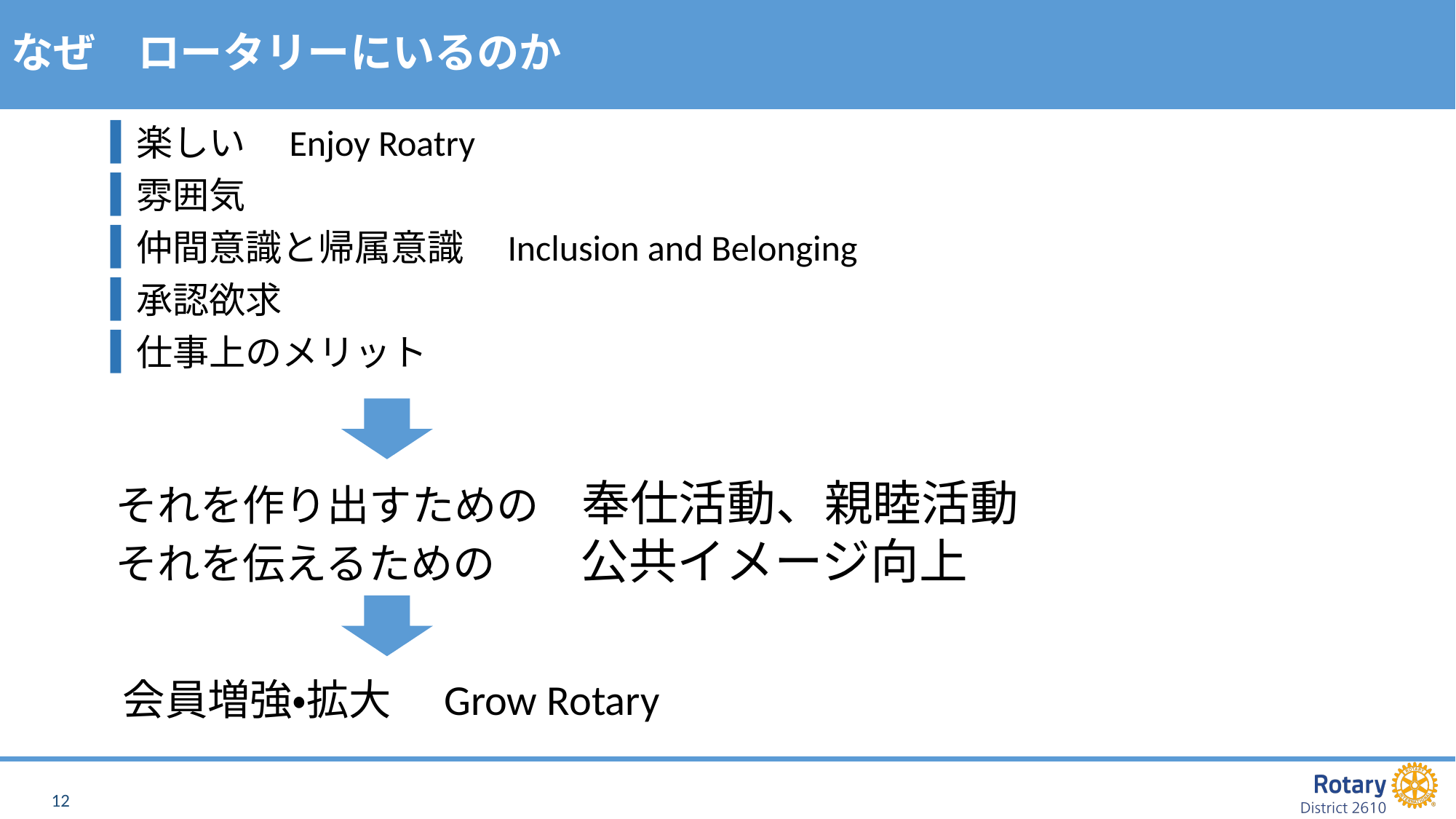

# なぜ　ロータリーにいるのか
楽しい　Enjoy Roatry
雰囲気
仲間意識と帰属意識　Inclusion and Belonging
承認欲求
仕事上のメリット

それを作り出すための　奉仕活動、親睦活動
それを伝えるための　　公共イメージ向上

会員増強・拡大　Grow Rotary
12